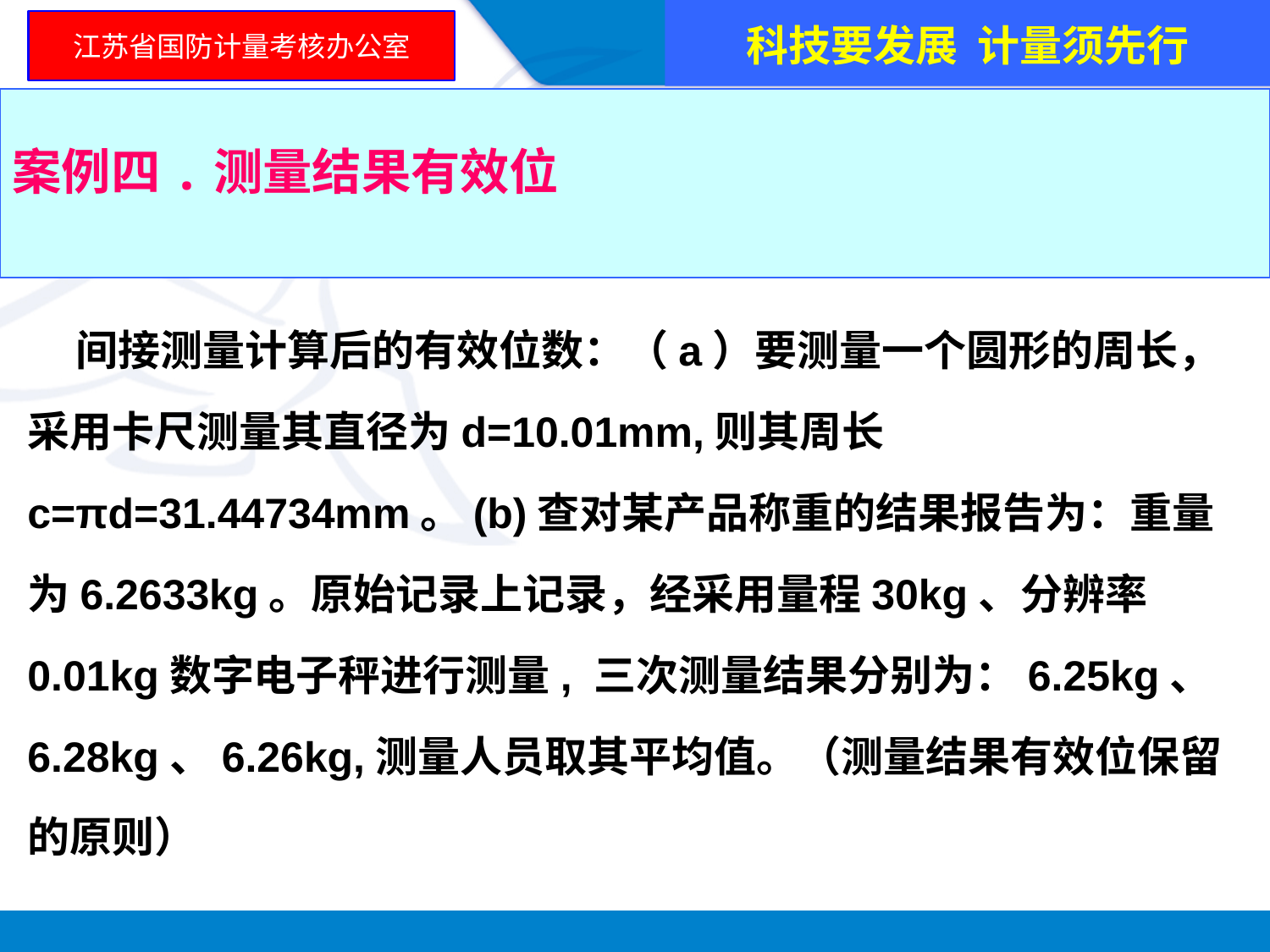

科技要发展  计量须先行
江苏省国防计量考核办公室

案例四.测量结果有效位

    间接测量计算后的有效位数：（a）要测量一个圆形的周长，采用卡尺测量其直径为d=10.01mm,则其周长c=πd=31.44734mm。(b)查对某产品称重的结果报告为：重量为6.2633kg。原始记录上记录，经采用量程30kg、分辨率0.01kg数字电子秤进行测量, 三次测量结果分别为：6.25kg、6.28kg、6.26kg,测量人员取其平均值。（测量结果有效位保留的原则）